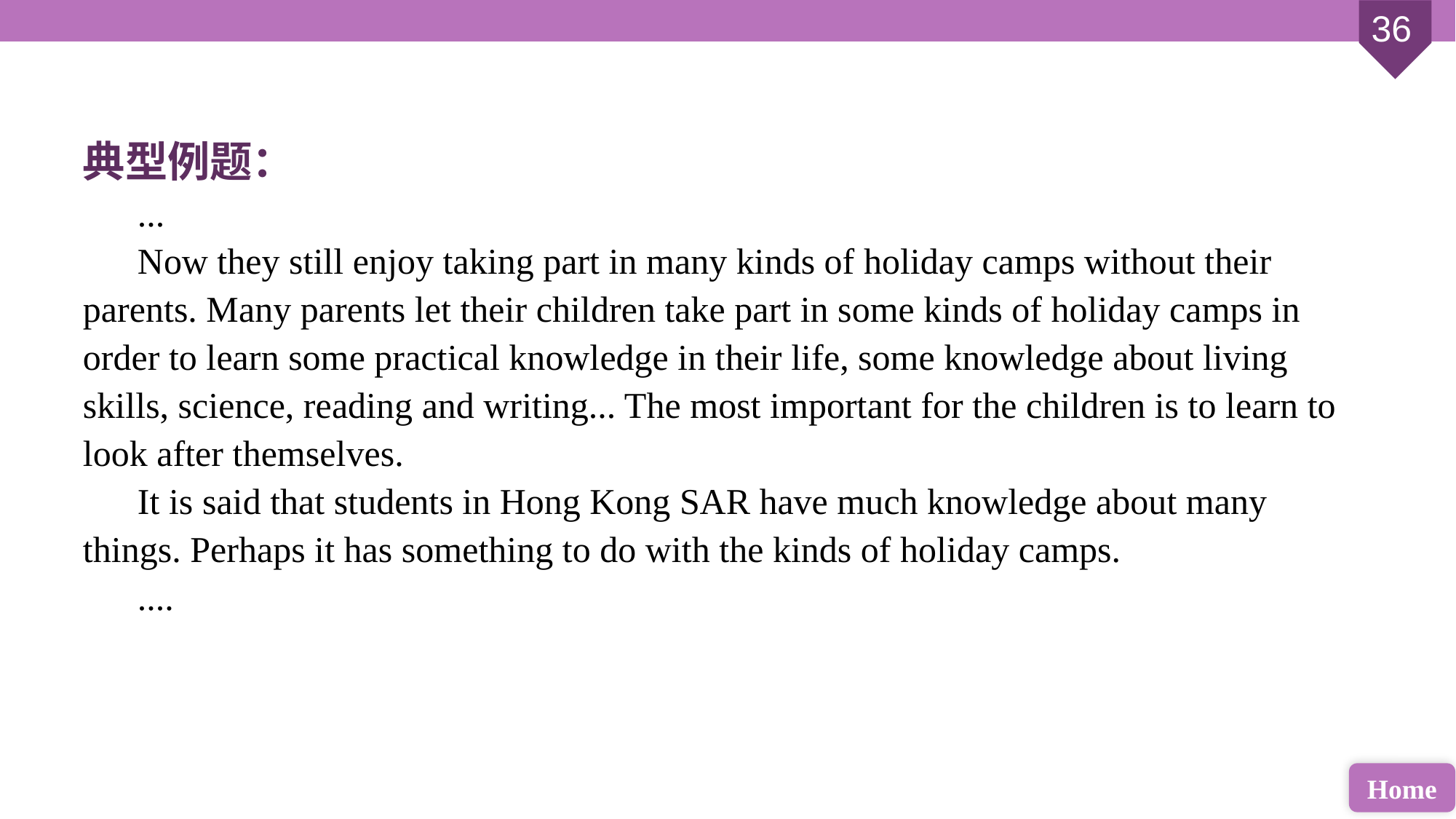

典型例题：
...
Now they still enjoy taking part in many kinds of holiday camps without their parents. Many parents let their children take part in some kinds of holiday camps in order to learn some practical knowledge in their life, some knowledge about living skills, science, reading and writing... The most important for the children is to learn to look after themselves.
It is said that students in Hong Kong SAR have much knowledge about many things. Perhaps it has something to do with the kinds of holiday camps.
....